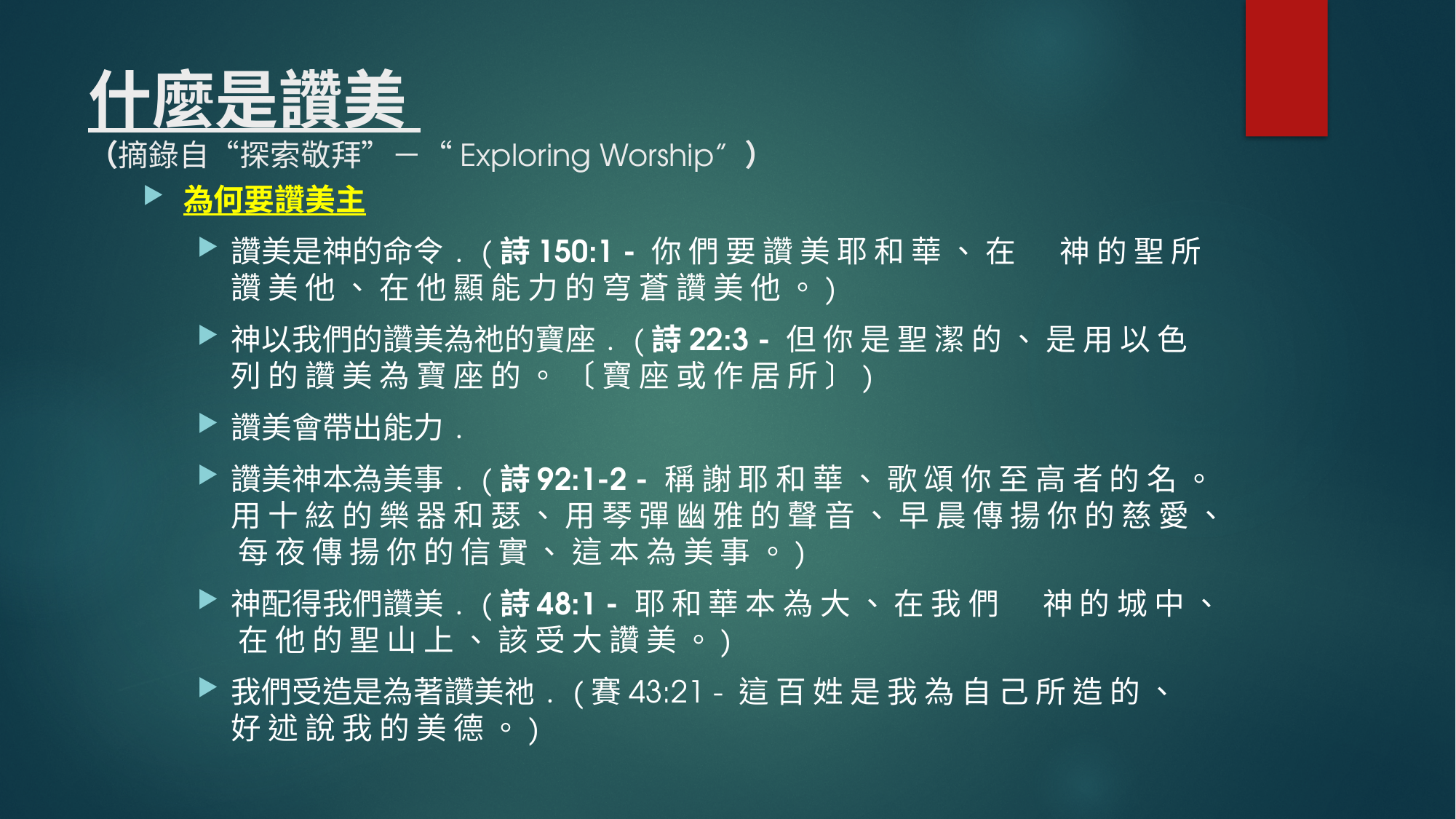

# 什麼是讚美 （摘錄自“探索敬拜”－“Exploring Worship” ）
為何要讚美主
讚美是神的命令﹒(詩150:1 - 你 們 要 讚 美 耶 和 華 、 在 　 神 的 聖 所 讚 美 他 、 在 他 顯 能 力 的 穹 蒼 讚 美 他 。)
神以我們的讚美為祂的寶座﹒(詩22:3 - 但 你 是 聖 潔 的 、 是 用 以 色 列 的 讚 美 為 寶 座 的 。 〔 寶 座 或 作 居 所 〕)
讚美會帶出能力﹒
讚美神本為美事﹒(詩92:1-2 - 稱 謝 耶 和 華 、 歌 頌 你 至 高 者 的 名 。用 十 絃 的 樂 器 和 瑟 、 用 琴 彈 幽 雅 的 聲 音 、 早 晨 傳 揚 你 的 慈 愛 、 每 夜 傳 揚 你 的 信 實 、 這 本 為 美 事 。)
神配得我們讚美﹒(詩48:1 - 耶 和 華 本 為 大 、 在 我 們 　 神 的 城 中 、 在 他 的 聖 山 上 、 該 受 大 讚 美 。)
我們受造是為著讚美祂﹒(賽43:21 - 這 百 姓 是 我 為 自 己 所 造 的 、 好 述 說 我 的 美 德 。)